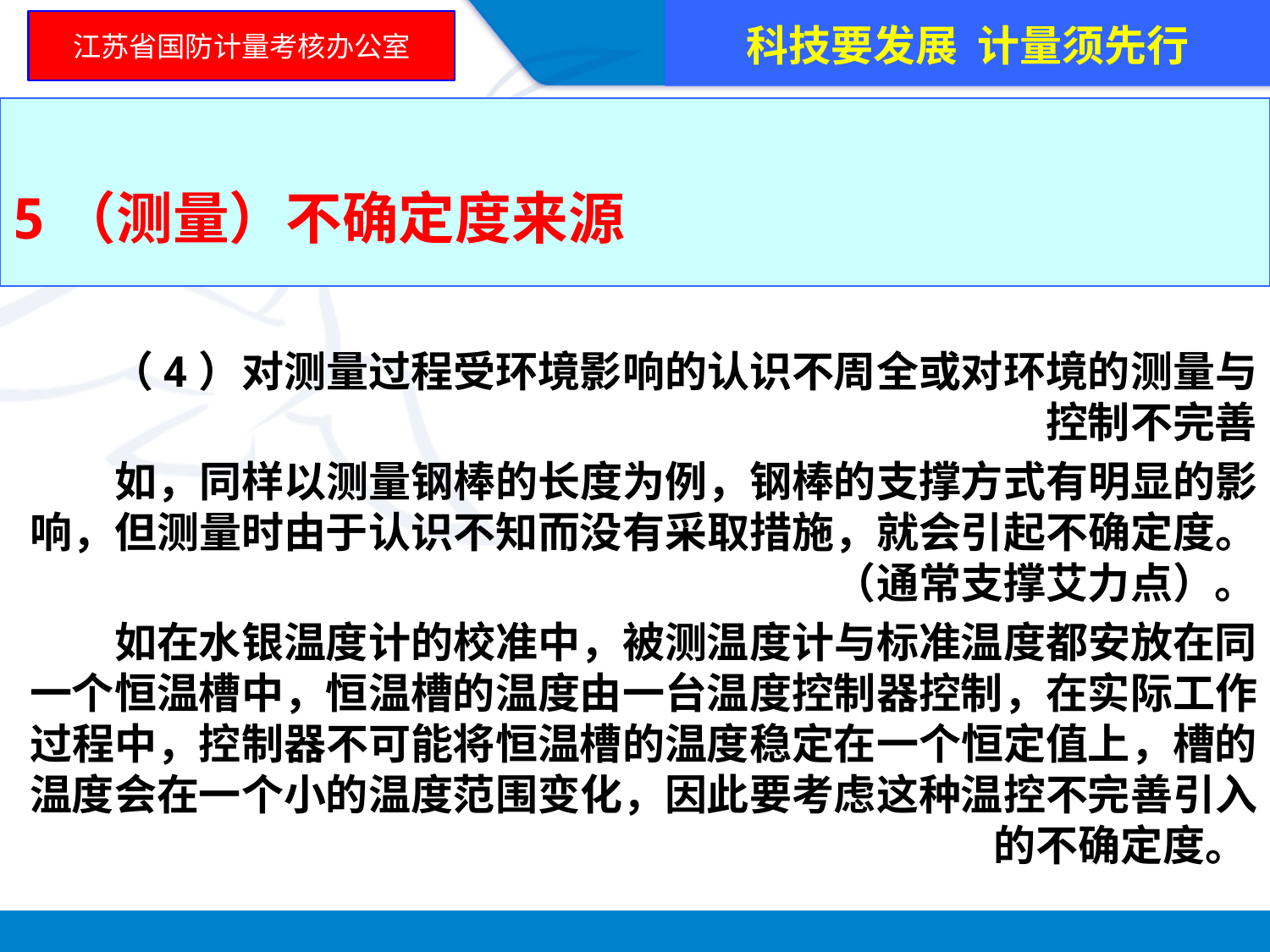

科技要发展  计量须先行
江苏省国防计量考核办公室
5（测量）不确定度来源

 （4）对测量过程受环境影响的认识不周全或对环境的测量与控制不完善
  如，同样以测量钢棒的长度为例，钢棒的支撑方式有明显的影响，但测量时由于认识不知而没有采取措施，就会引起不确定度。（通常支撑艾力点）。
  如在水银温度计的校准中，被测温度计与标准温度都安放在同一个恒温槽中，恒温槽的温度由一台温度控制器控制，在实际工作过程中，控制器不可能将恒温槽的温度稳定在一个恒定值上，槽的温度会在一个小的温度范围变化，因此要考虑这种温控不完善引入的不确定度。